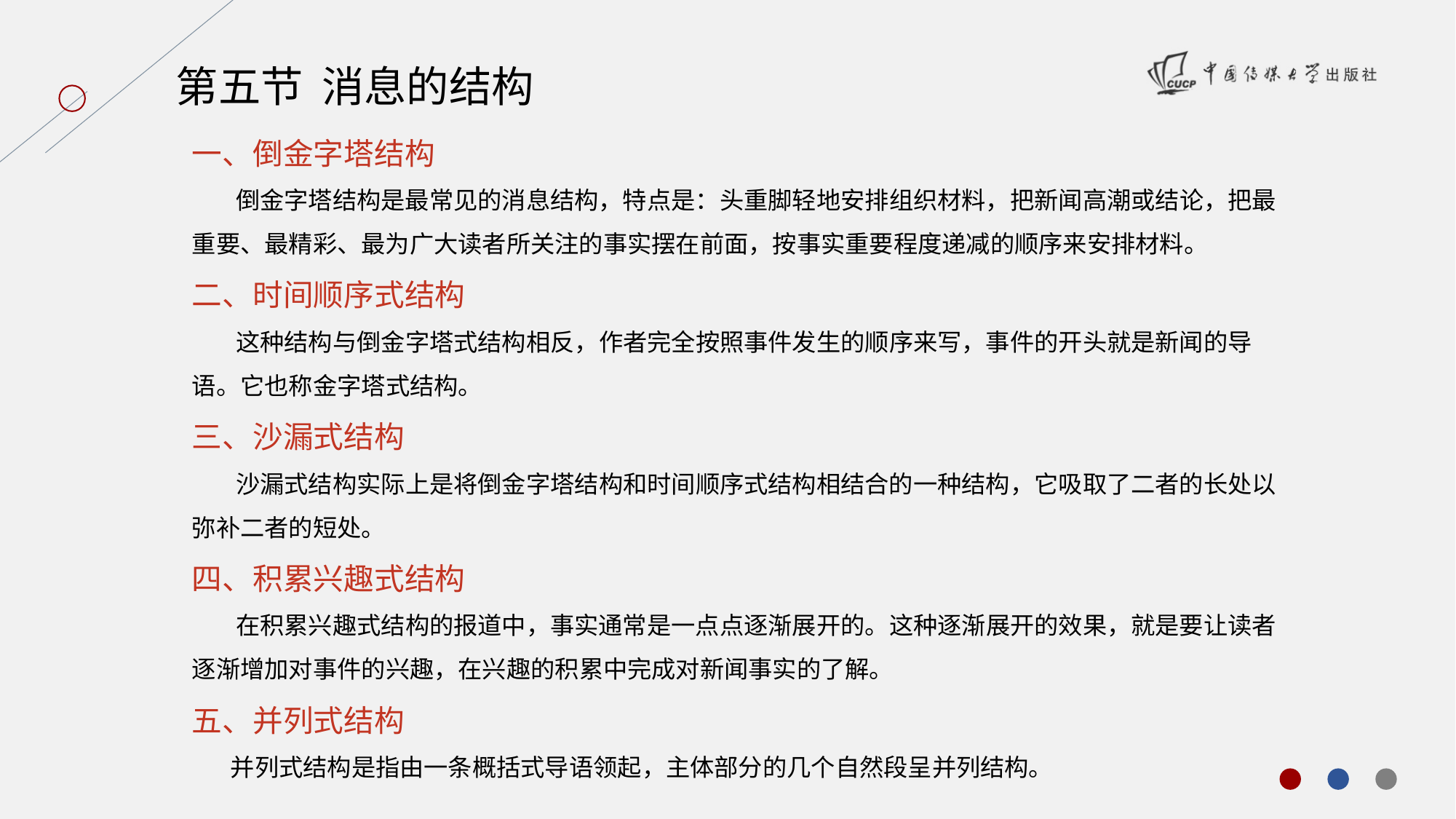

第五节  消息的结构

一、倒金字塔结构
       倒金字塔结构是最常见的消息结构，特点是：头重脚轻地安排组织材料，把新闻高潮或结论，把最重要、最精彩、最为广大读者所关注的事实摆在前面，按事实重要程度递减的顺序来安排材料。
二、时间顺序式结构
       这种结构与倒金字塔式结构相反，作者完全按照事件发生的顺序来写，事件的开头就是新闻的导语。它也称金字塔式结构。
三、沙漏式结构
       沙漏式结构实际上是将倒金字塔结构和时间顺序式结构相结合的一种结构，它吸取了二者的长处以弥补二者的短处。
四、积累兴趣式结构
       在积累兴趣式结构的报道中，事实通常是一点点逐渐展开的。这种逐渐展开的效果，就是要让读者逐渐增加对事件的兴趣，在兴趣的积累中完成对新闻事实的了解。
五、并列式结构
      并列式结构是指由一条概括式导语领起，主体部分的几个自然段呈并列结构。